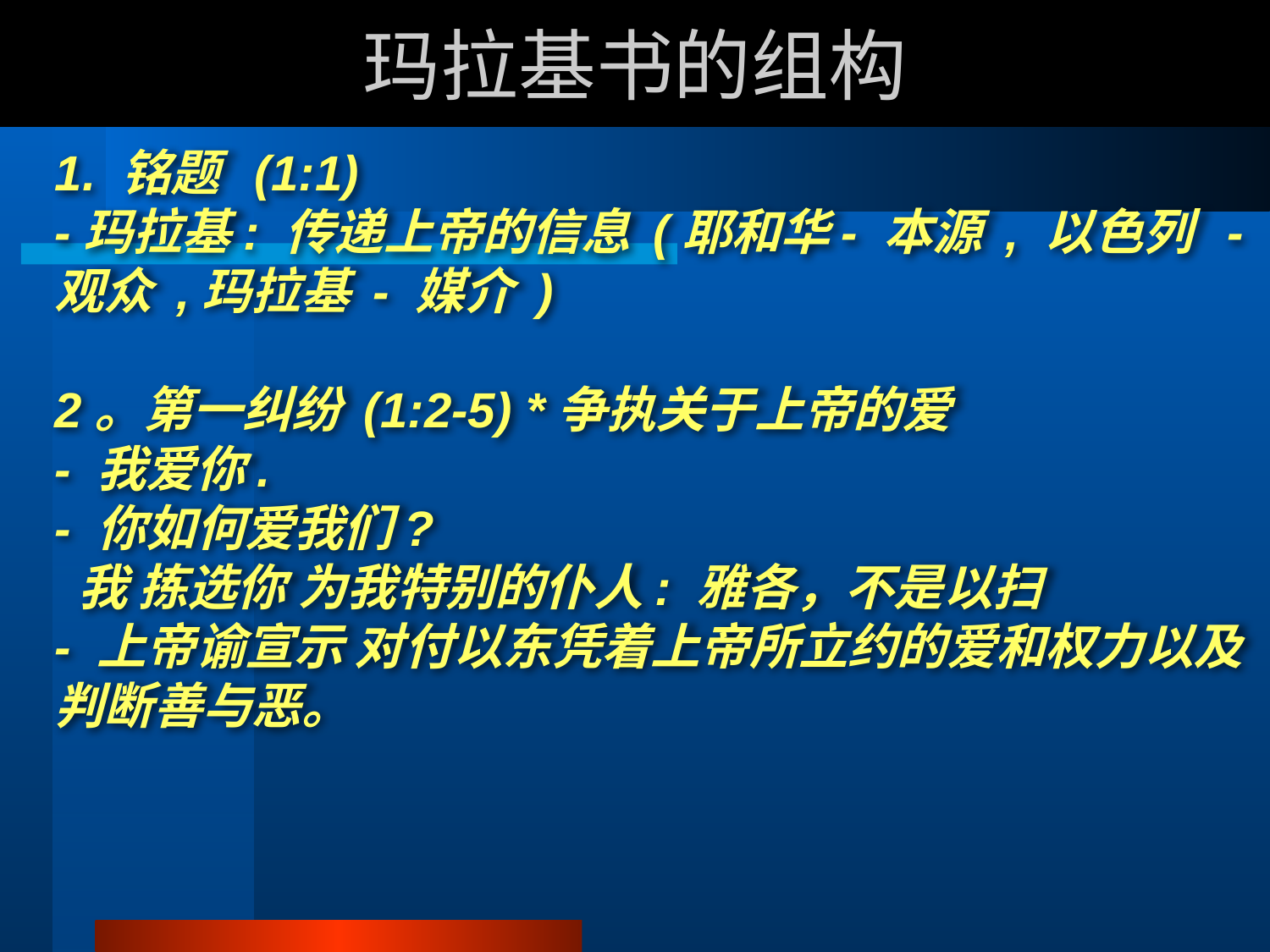

# 玛拉基书的组构
1. 铭题  (1:1)
-玛拉基: 传递上帝的信息 (耶和华- 本源 , 以色列  - 观众 ,玛拉基 - 媒介 )

2。第一纠纷 (1:2-5) *争执关于上帝的爱
- 我爱你.
- 你如何爱我们?
 我 拣选你 为我特别的仆人: 雅各，不是以扫
- 上帝谕宣示 对付以东凭着上帝所立约的爱和权力以及 判断善与恶。